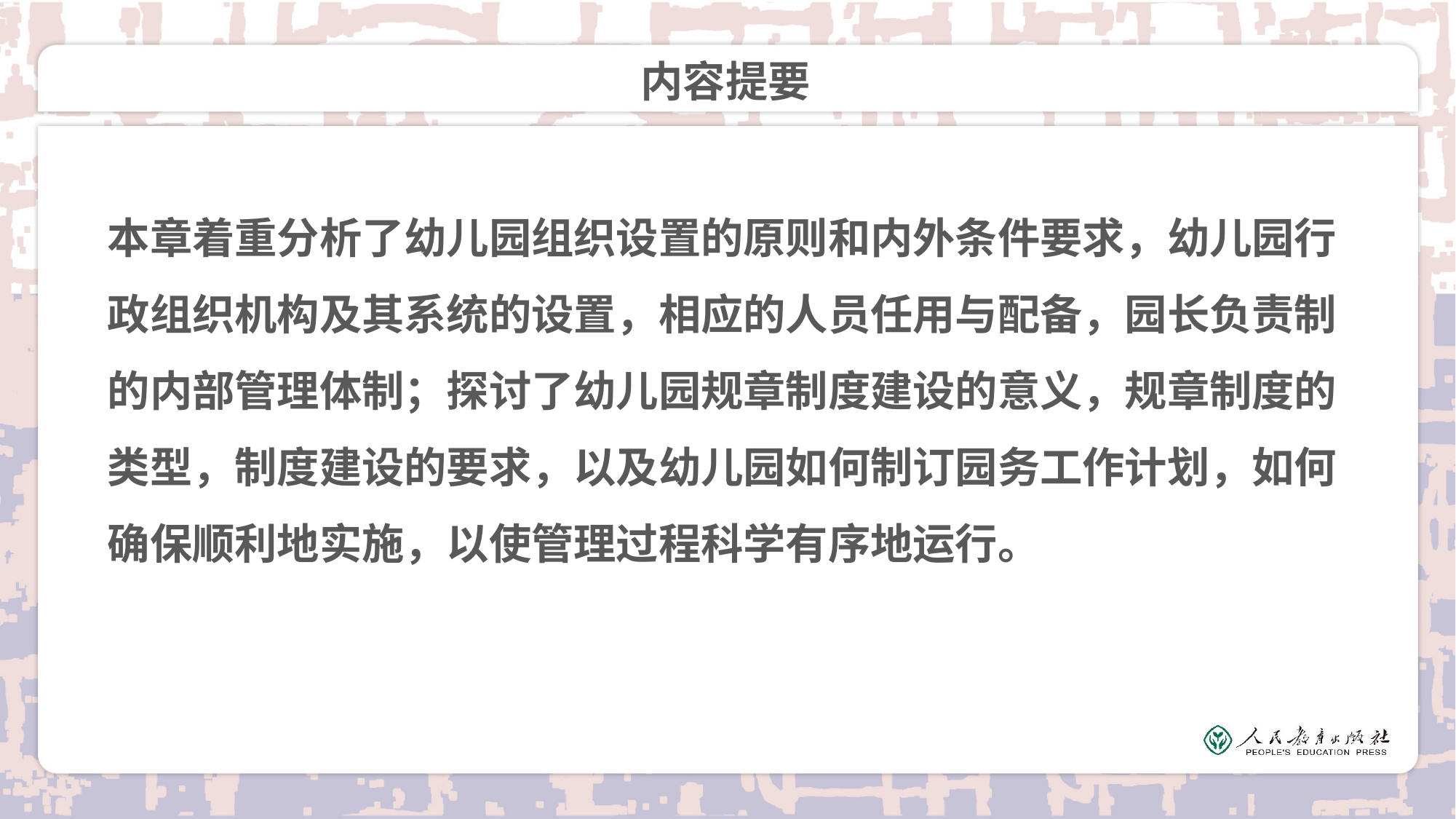

# 内容提要
本章着重分析了幼儿园组织设置的原则和内外条件要求，幼儿园行政组织机构及其系统的设置，相应的人员任用与配备，园长负责制的内部管理体制；探讨了幼儿园规章制度建设的意义，规章制度的类型，制度建设的要求，以及幼儿园如何制订园务工作计划，如何确保顺利地实施，以使管理过程科学有序地运行。